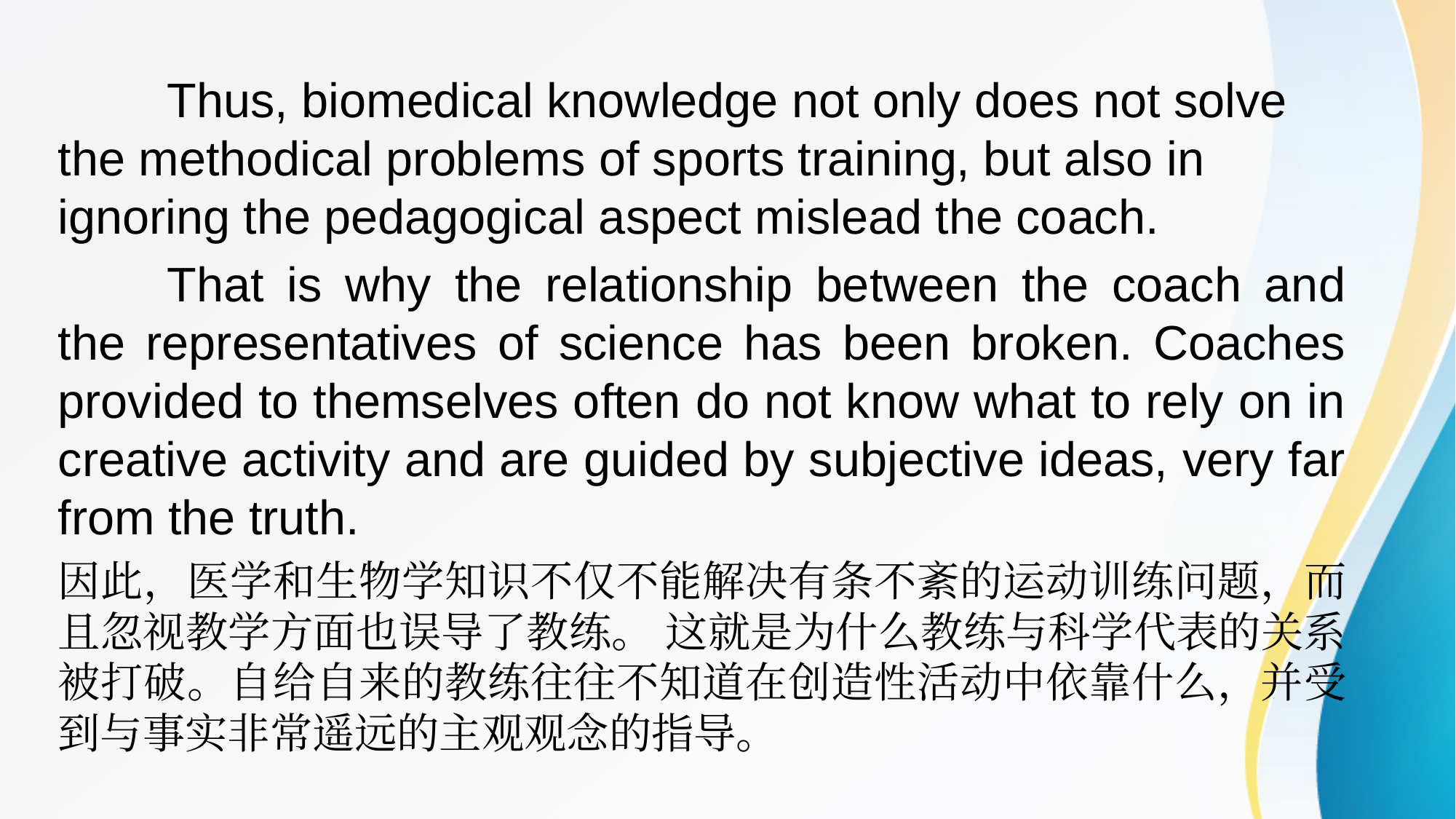

Thus, biomedical knowledge not only does not solve the methodical problems of sports training, but also in ignoring the pedagogical aspect mislead the coach.
	That is why the relationship between the coach and the representatives of science has been broken. Coaches provided to themselves often do not know what to rely on in creative activity and are guided by subjective ideas, very far from the truth.
因此，医学和生物学知识不仅不能解决有条不紊的运动训练问题，而且忽视教学方面也误导了教练。 这就是为什么教练与科学代表的关系被打破。自给自来的教练往往不知道在创造性活动中依靠什么，并受到与事实非常遥远的主观观念的指导。